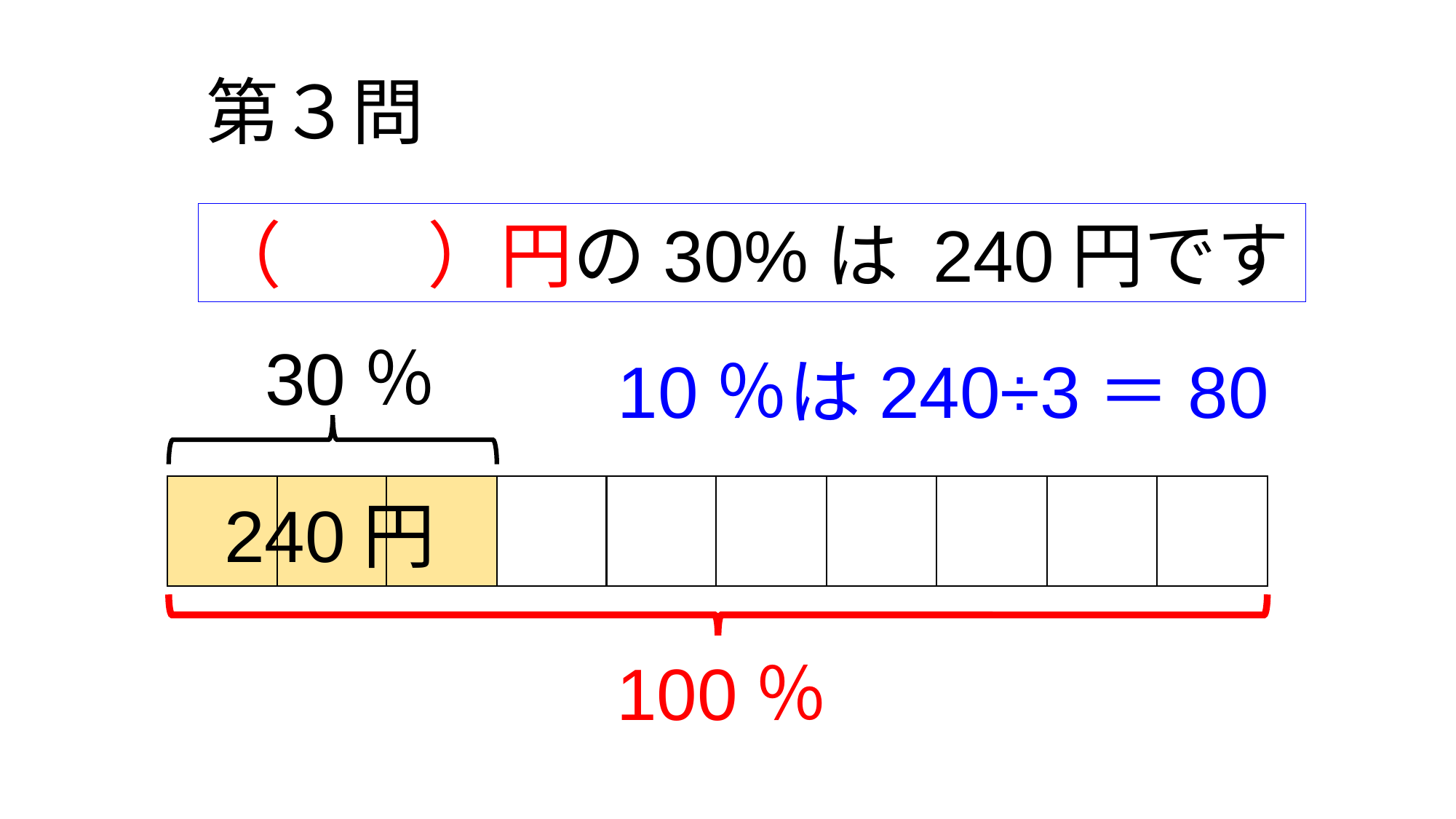

第３問

（　　）円の30%は 240円です

30％
10％は240÷3＝80

240円
100％